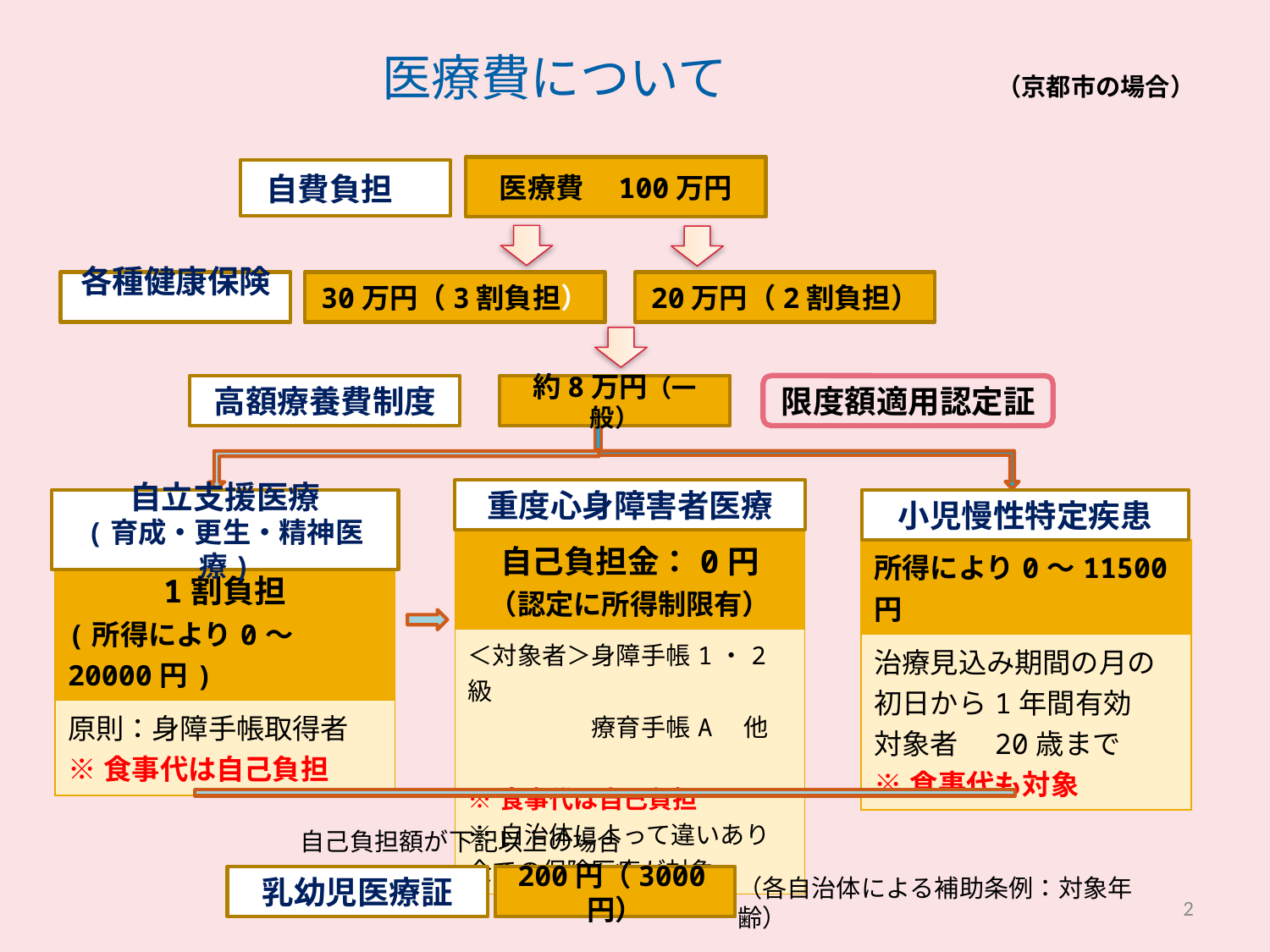

# 医療費について　　　　　　　（京都市の場合）
医療費　100万円
自費負担

各種健康保険
30万円（3割負担）
20万円（2割負担）

高額療養費制度
約8万円（一般）
限度額適用認定証

重度心身障害者医療
自立支援医療
(育成・更生・精神医療)
小児慢性特定疾患
| 自己負担金：0円 （認定に所得制限有） |
| --- |
| ＜対象者＞身障手帳1・2級 　　　　　療育手帳A　他　 ※食事代は自己負担 ※自治体によって違いあり 全ての保険医療が対象 |
| 所得により0～11500円 |
| --- |
| 治療見込み期間の月の初日から1年間有効 対象者　20歳まで ※食事代も対象 |
| 1割負担 (所得により0～20000円) |
| --- |
| 原則：身障手帳取得者 ※食事代は自己負担 |

　　　　　　　　　自己負担額が下記以上の場合
乳幼児医療証
200円（3000円）
（各自治体による補助条例：対象年齢）
2